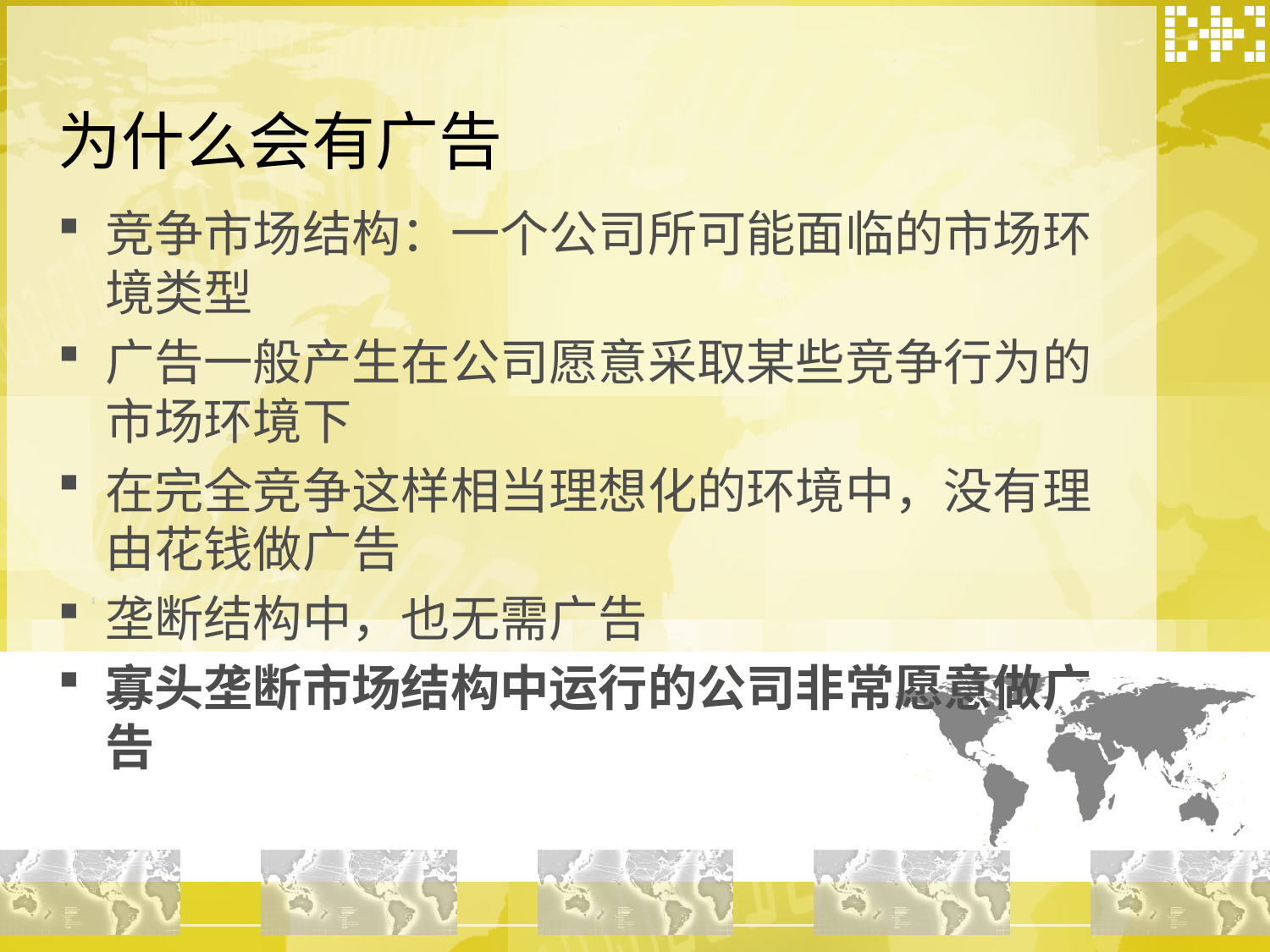

# 为什么会有广告
竞争市场结构：一个公司所可能面临的市场环境类型
广告一般产生在公司愿意采取某些竞争行为的市场环境下
在完全竞争这样相当理想化的环境中，没有理由花钱做广告
垄断结构中，也无需广告
寡头垄断市场结构中运行的公司非常愿意做广告